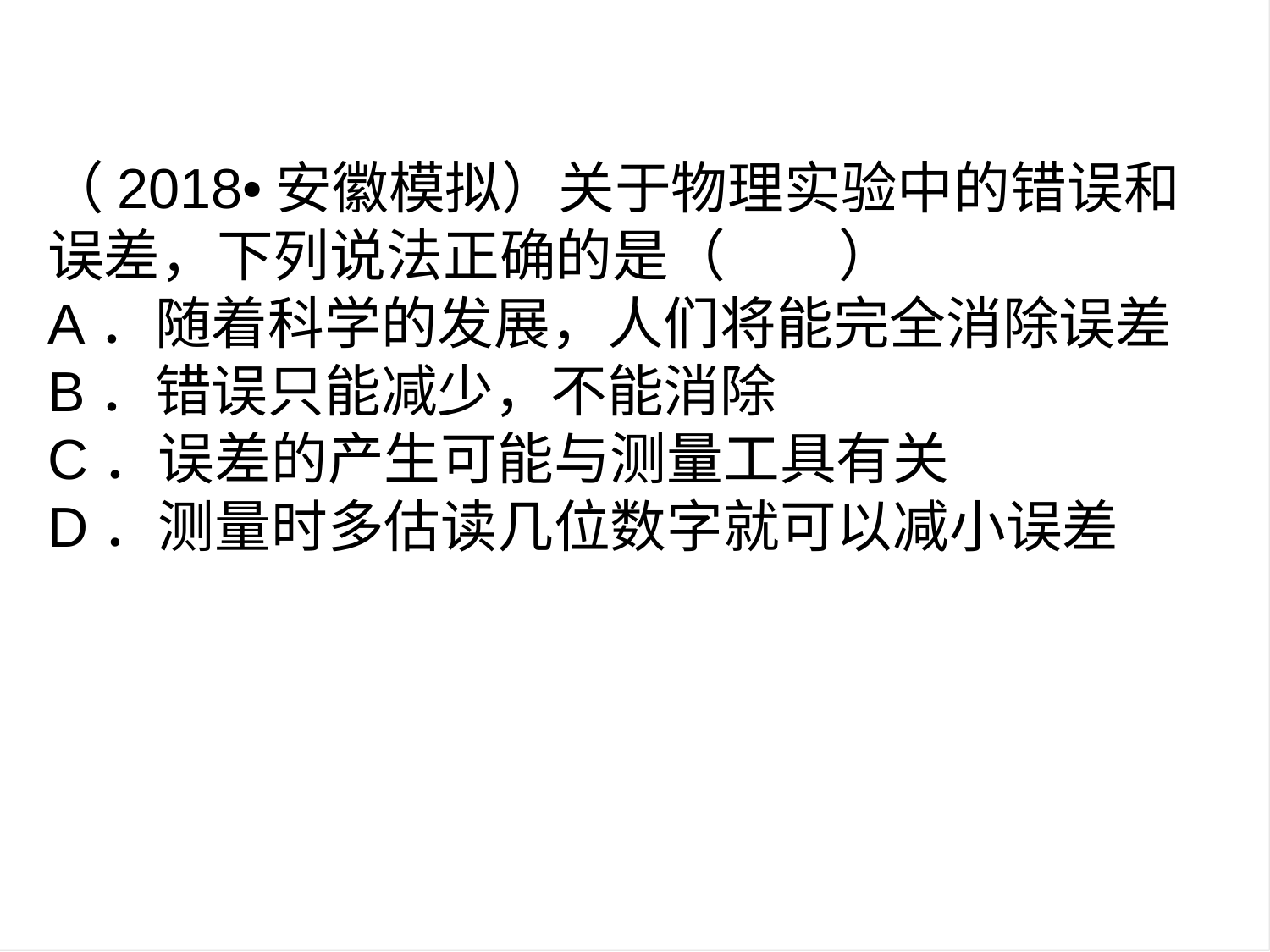

（2018•安徽模拟）关于物理实验中的错误和误差，下列说法正确的是（　　）
A．随着科学的发展，人们将能完全消除误差
B．错误只能减少，不能消除
C．误差的产生可能与测量工具有关
D．测量时多估读几位数字就可以减小误差
|  |
| --- |
|  |
|  |
|  |